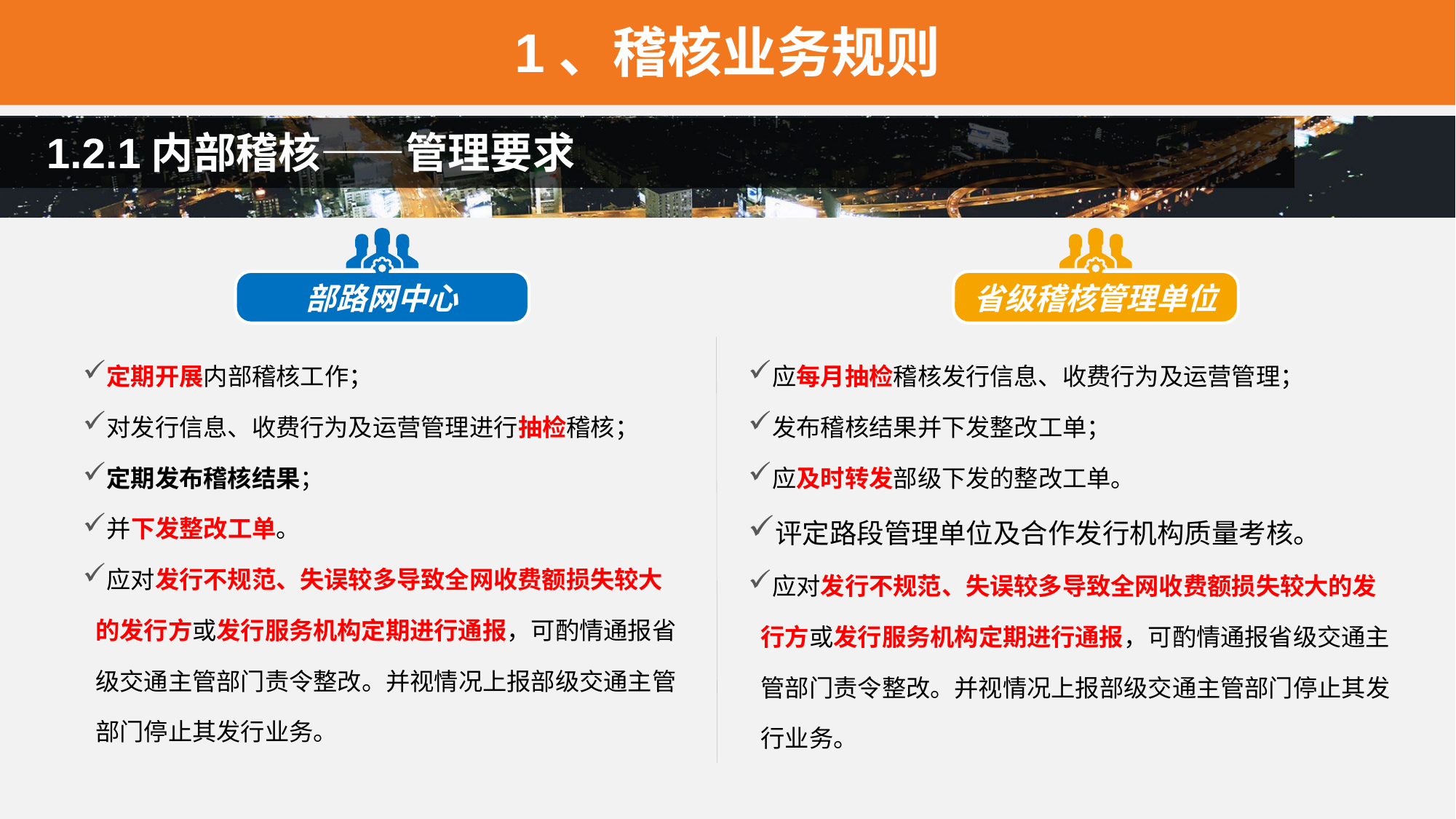

1、稽核业务规则

  1.2.1内部稽核——管理要求

部路网中心
省级稽核管理单位
定期开展内部稽核工作；
对发行信息、收费行为及运营管理进行抽检稽核；
定期发布稽核结果；
并下发整改工单。
应对发行不规范、失误较多导致全网收费额损失较大的发行方或发行服务机构定期进行通报，可酌情通报省级交通主管部门责令整改。并视情况上报部级交通主管部门停止其发行业务。

应每月抽检稽核发行信息、收费行为及运营管理；
发布稽核结果并下发整改工单；
应及时转发部级下发的整改工单。
评定路段管理单位及合作发行机构质量考核。
应对发行不规范、失误较多导致全网收费额损失较大的发行方或发行服务机构定期进行通报，可酌情通报省级交通主管部门责令整改。并视情况上报部级交通主管部门停止其发行业务。